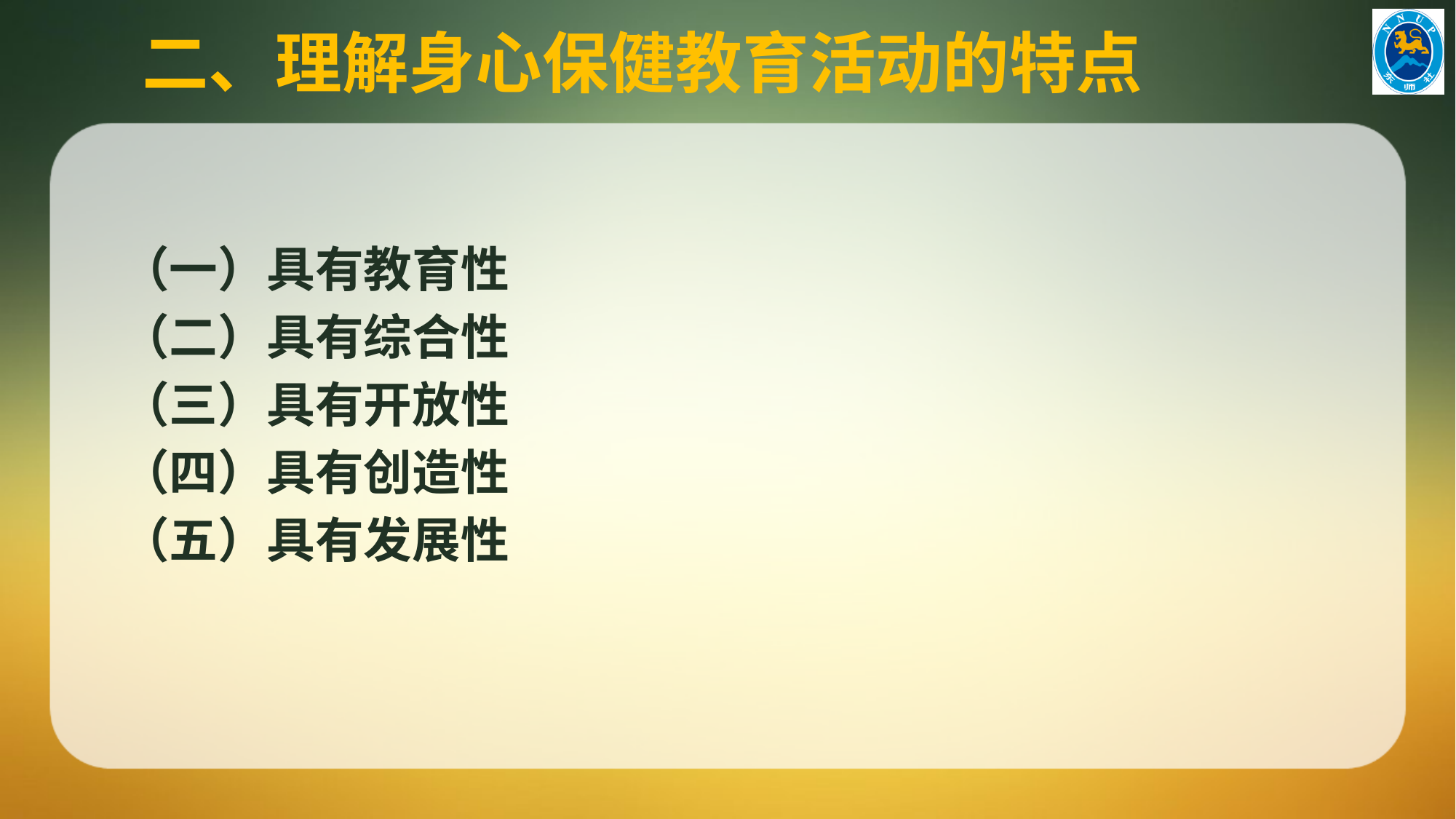

# 二、理解身心保健教育活动的特点

 （一）具有教育性
 （二）具有综合性
 （三）具有开放性
 （四）具有创造性
 （五）具有发展性